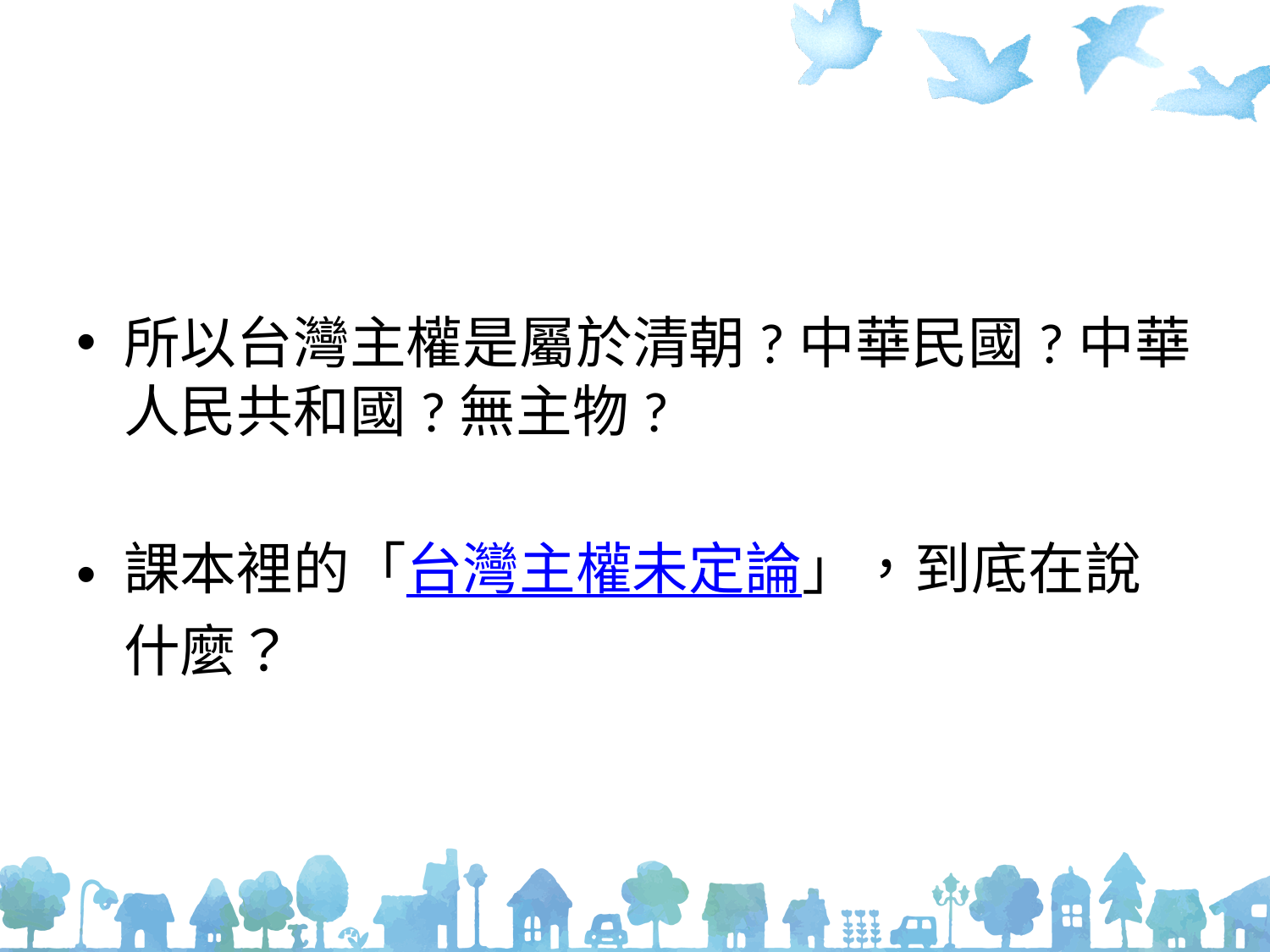

#

所以台灣主權是屬於清朝?中華民國?中華人民共和國?無主物?

課本裡的「台灣主權未定論」，到底在說什麼？